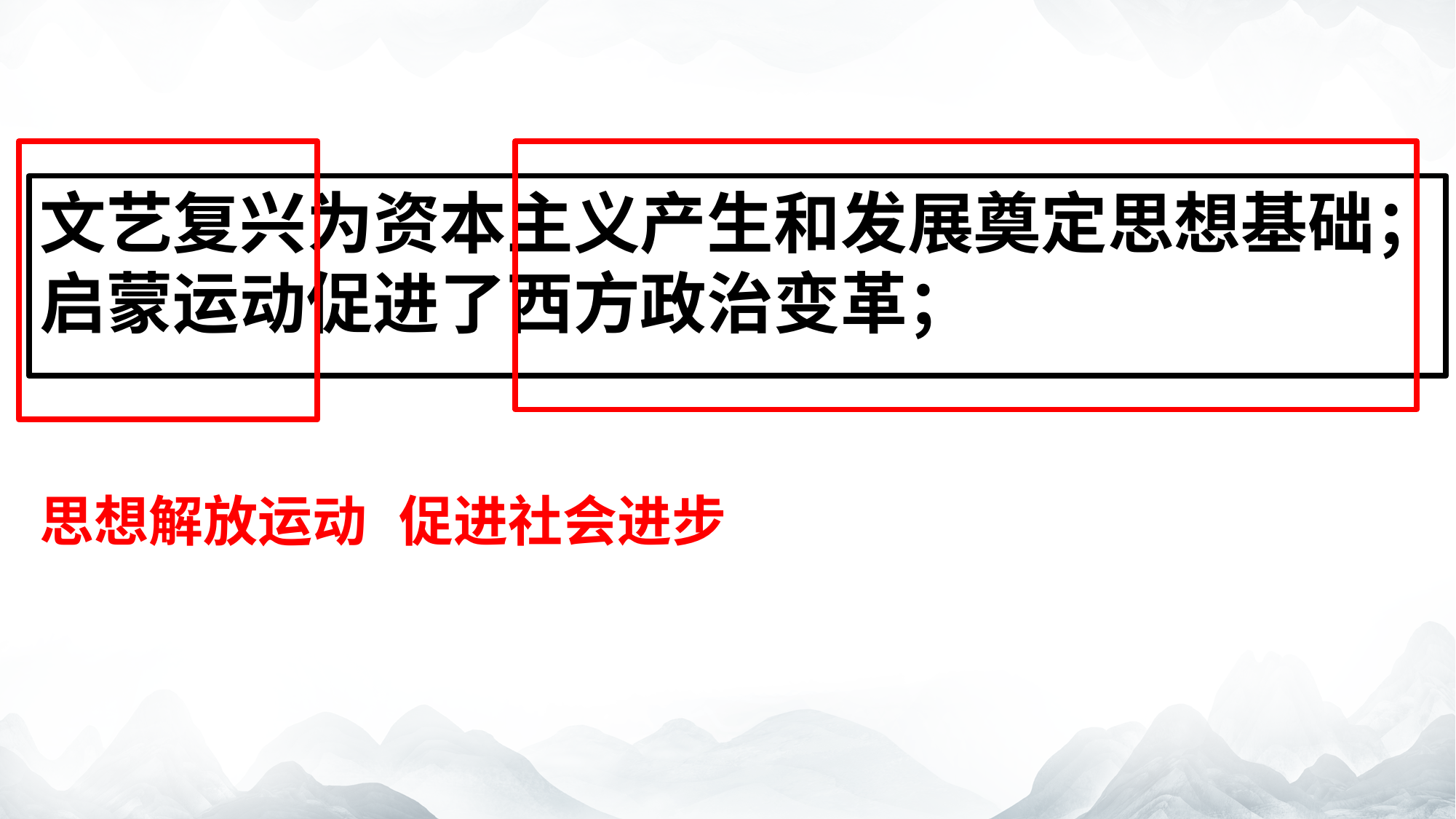

文艺复兴为资本主义产生和发展奠定思想基础；
启蒙运动促进了西方政治变革；
思想解放运动
促进社会进步